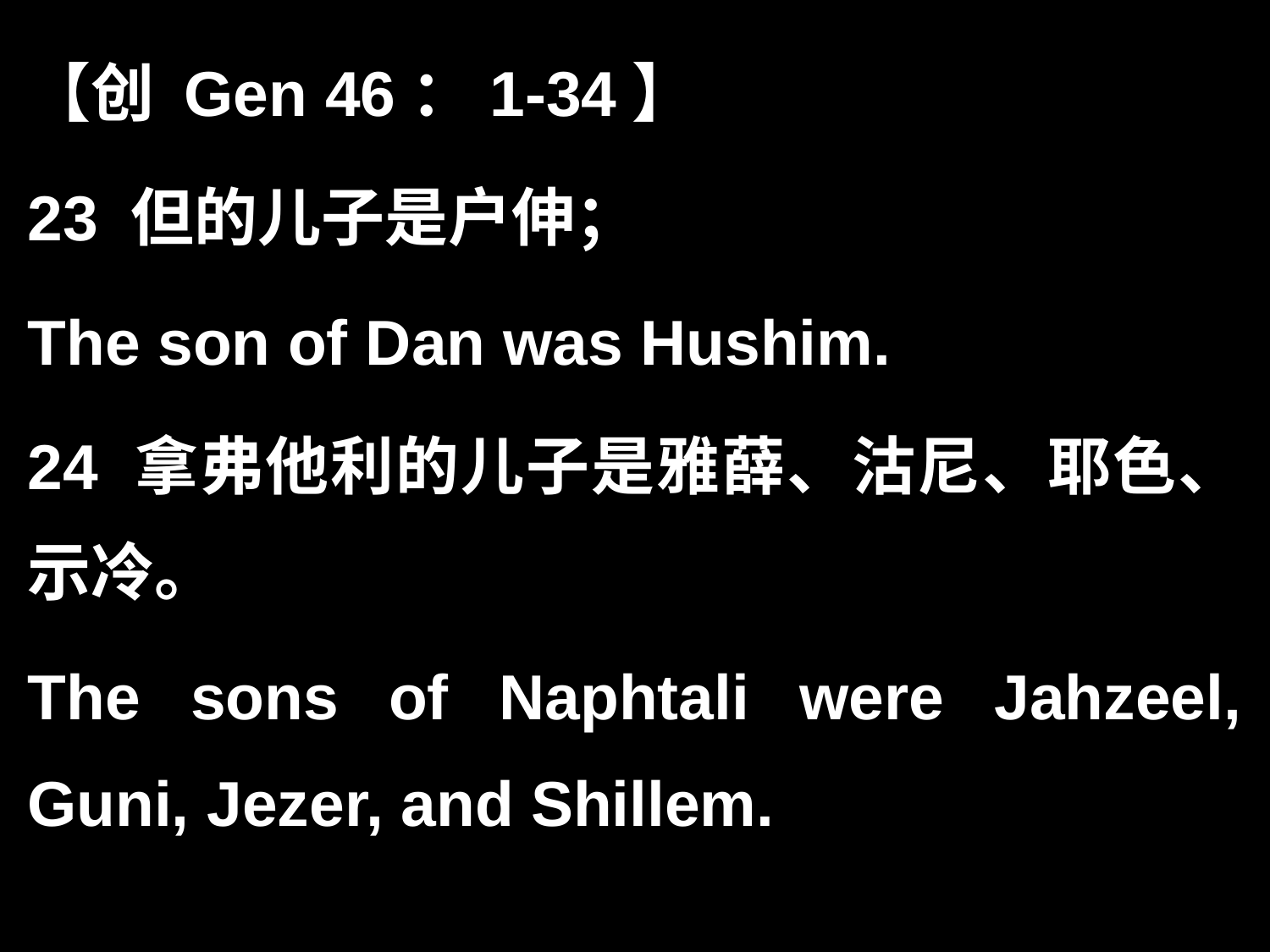

【创 Gen 46：1-34】
23 但的儿子是户伸；
The son of Dan was Hushim.
24 拿弗他利的儿子是雅薛、沽尼、耶色、示冷。
The sons of Naphtali were Jahzeel, Guni, Jezer, and Shillem.